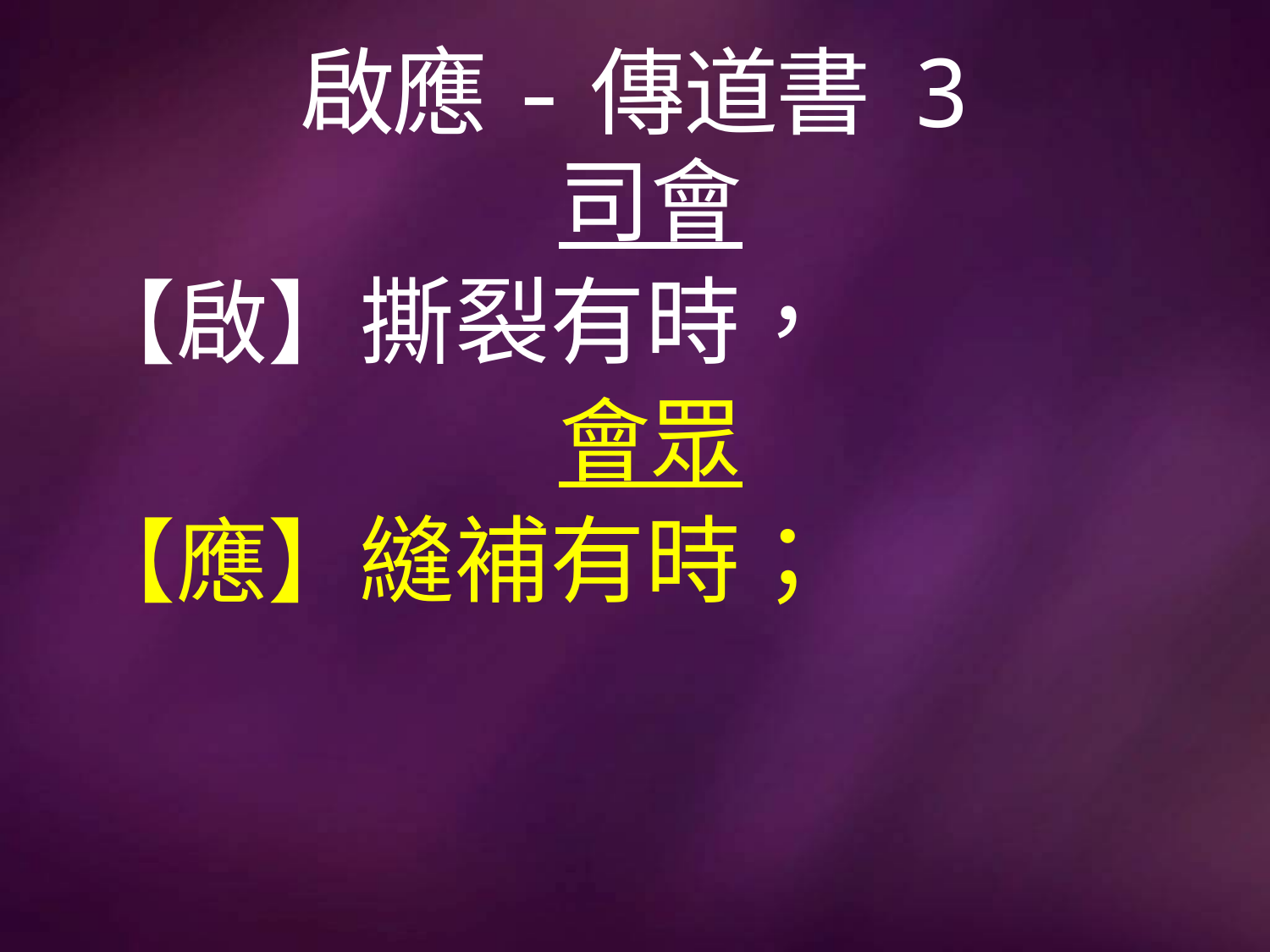

# 啟應-傳道書 3
司會
【啟】撕裂有時，
會眾
【應】縫補有時；